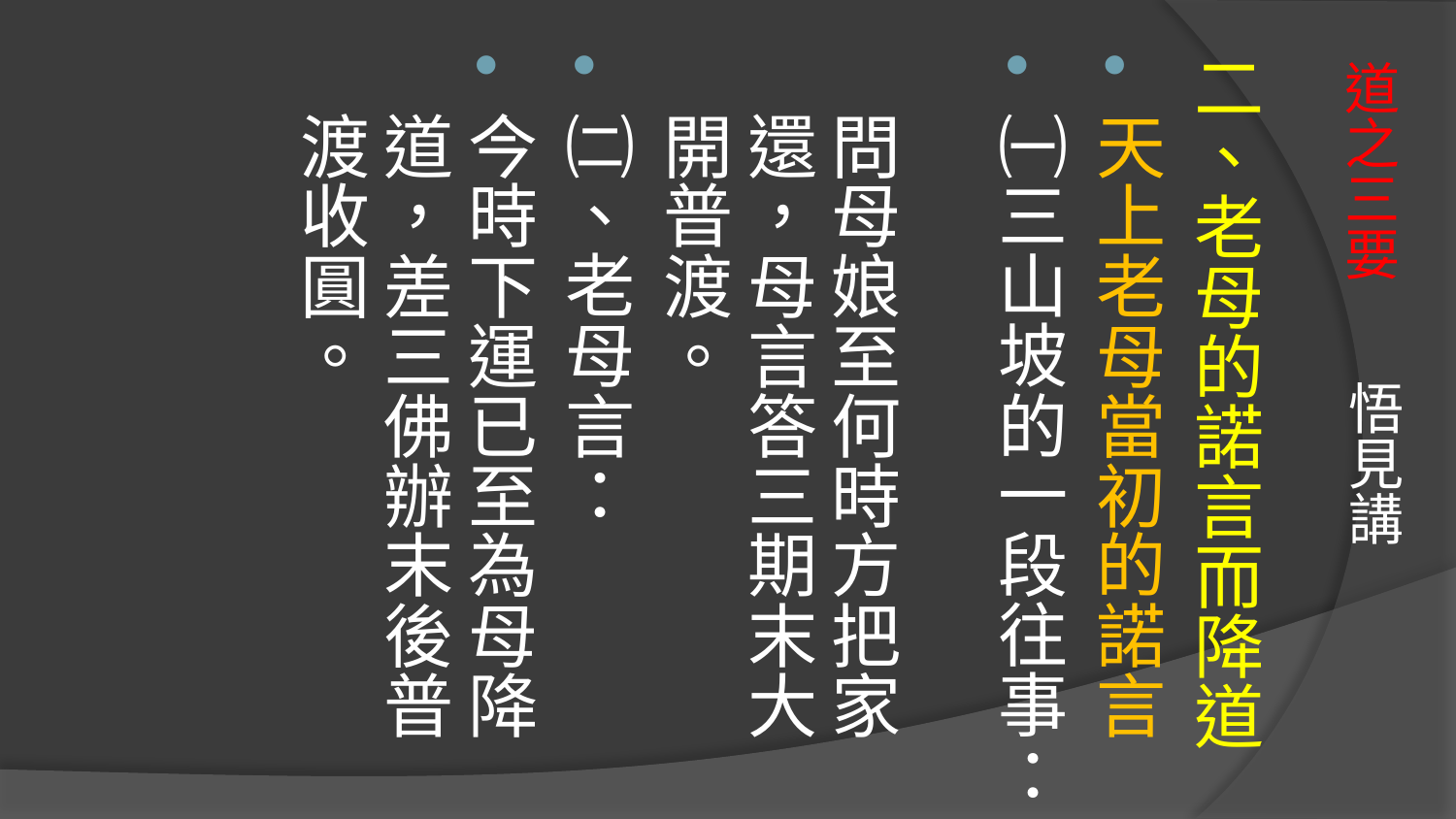

二、老母的諾言而降道
天上老母當初的諾言
㈠三山坡的一段往事：
問母娘至何時方把家還，母言答三期末大開普渡。
㈡、老母言：
今時下運已至為母降道，差三佛辦末後普渡收圓。

# 道之三要        悟見講